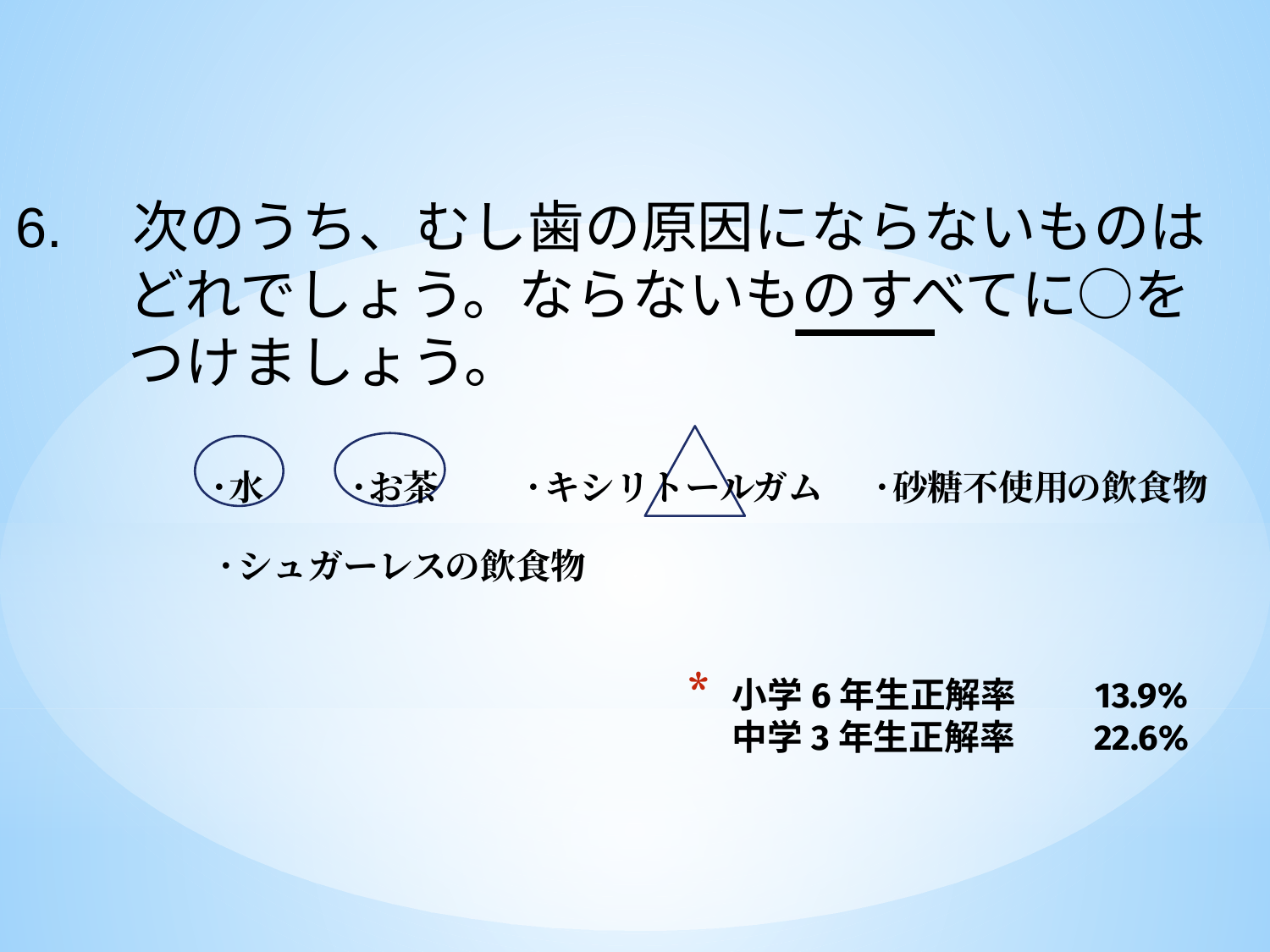

6.　次のうち、むし歯の原因にならないものは
　　どれでしょう。ならないものすべてに○を
　　つけましょう。

・
水

・
お茶

・
キシリトール
ガム

・
砂糖不使用
の飲食物

・
シュガーレス
の飲食物

# 小学6年生正解率　　13.9% 中学3年生正解率　　22.6%